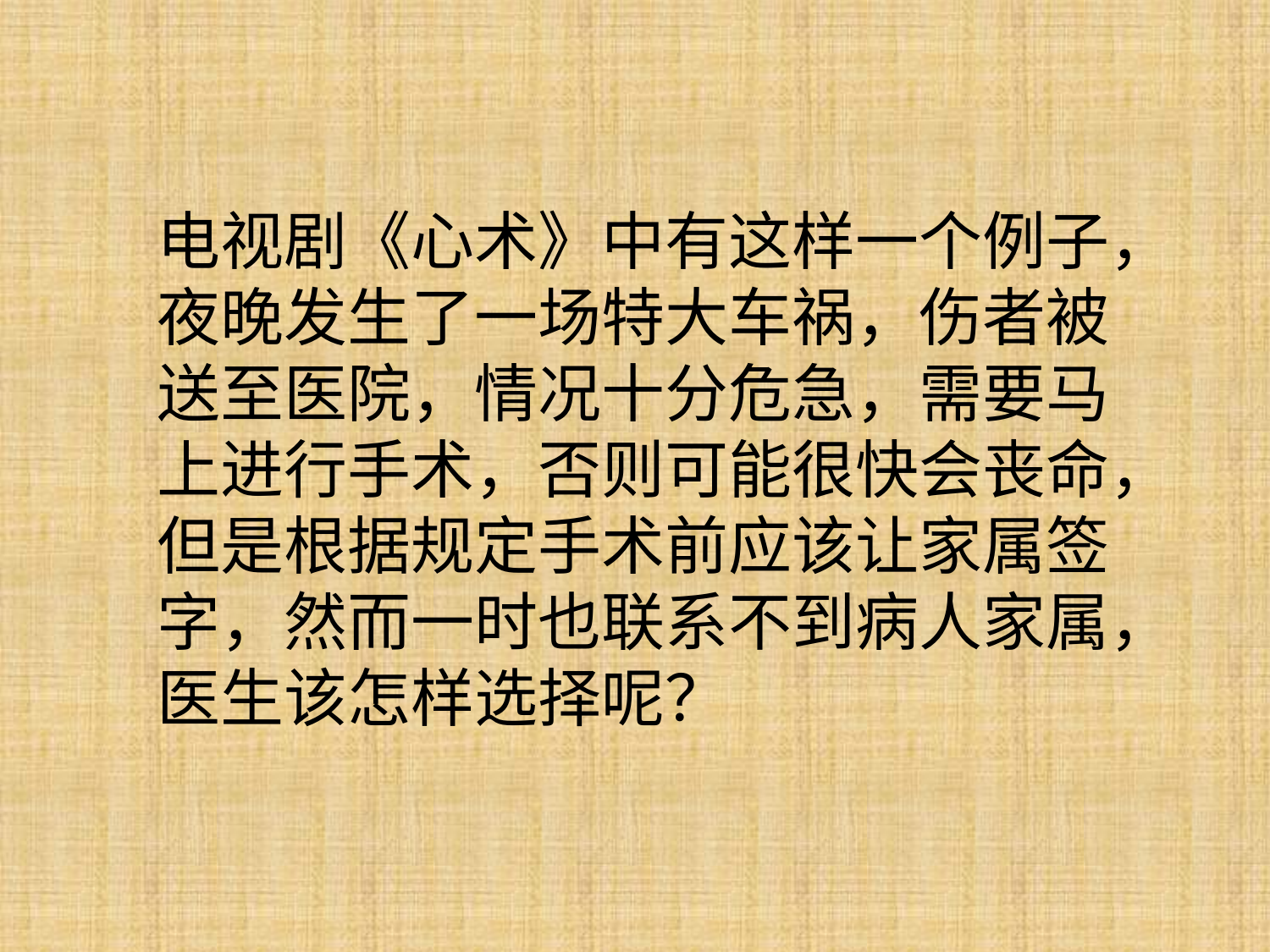

电视剧《心术》中有这样一个例子，夜晚发生了一场特大车祸，伤者被送至医院，情况十分危急，需要马上进行手术，否则可能很快会丧命，但是根据规定手术前应该让家属签字，然而一时也联系不到病人家属，医生该怎样选择呢？